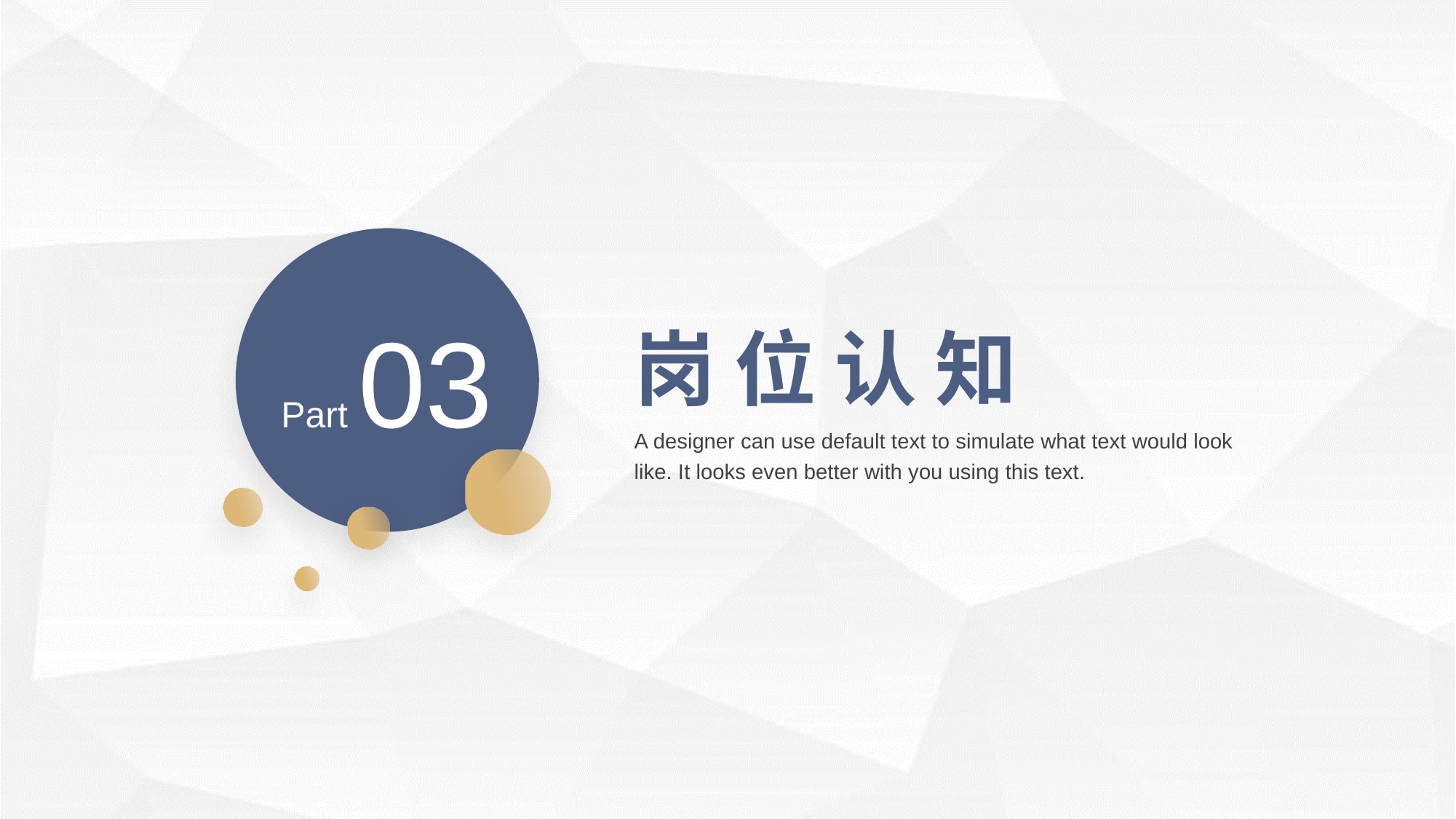

Part 03

岗 位 认 知
A designer can use default text to simulate what text would look like. It looks even better with you using this text.